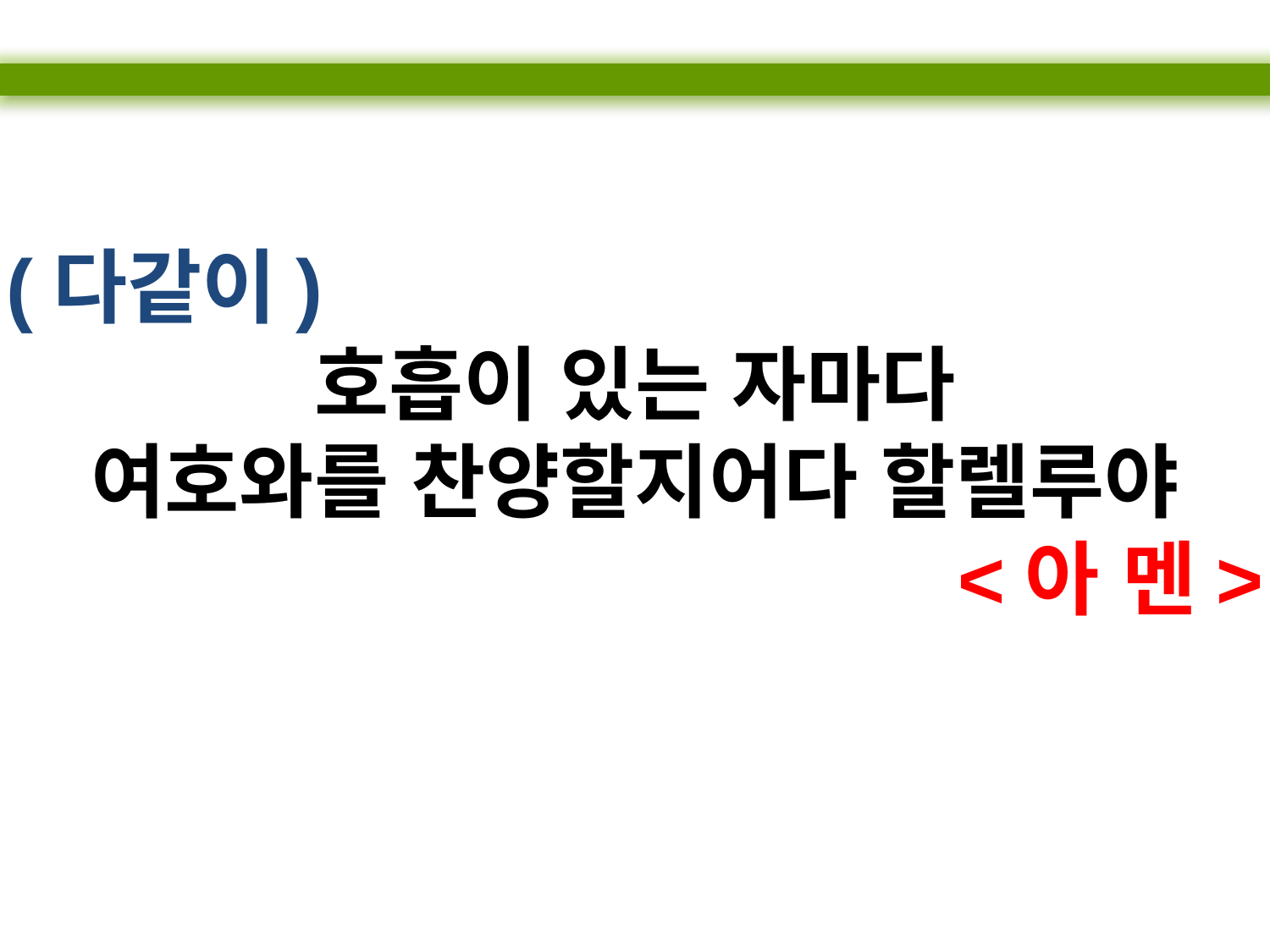

(다같이)
호흡이 있는 자마다
여호와를 찬양할지어다 할렐루야
<아 멘>